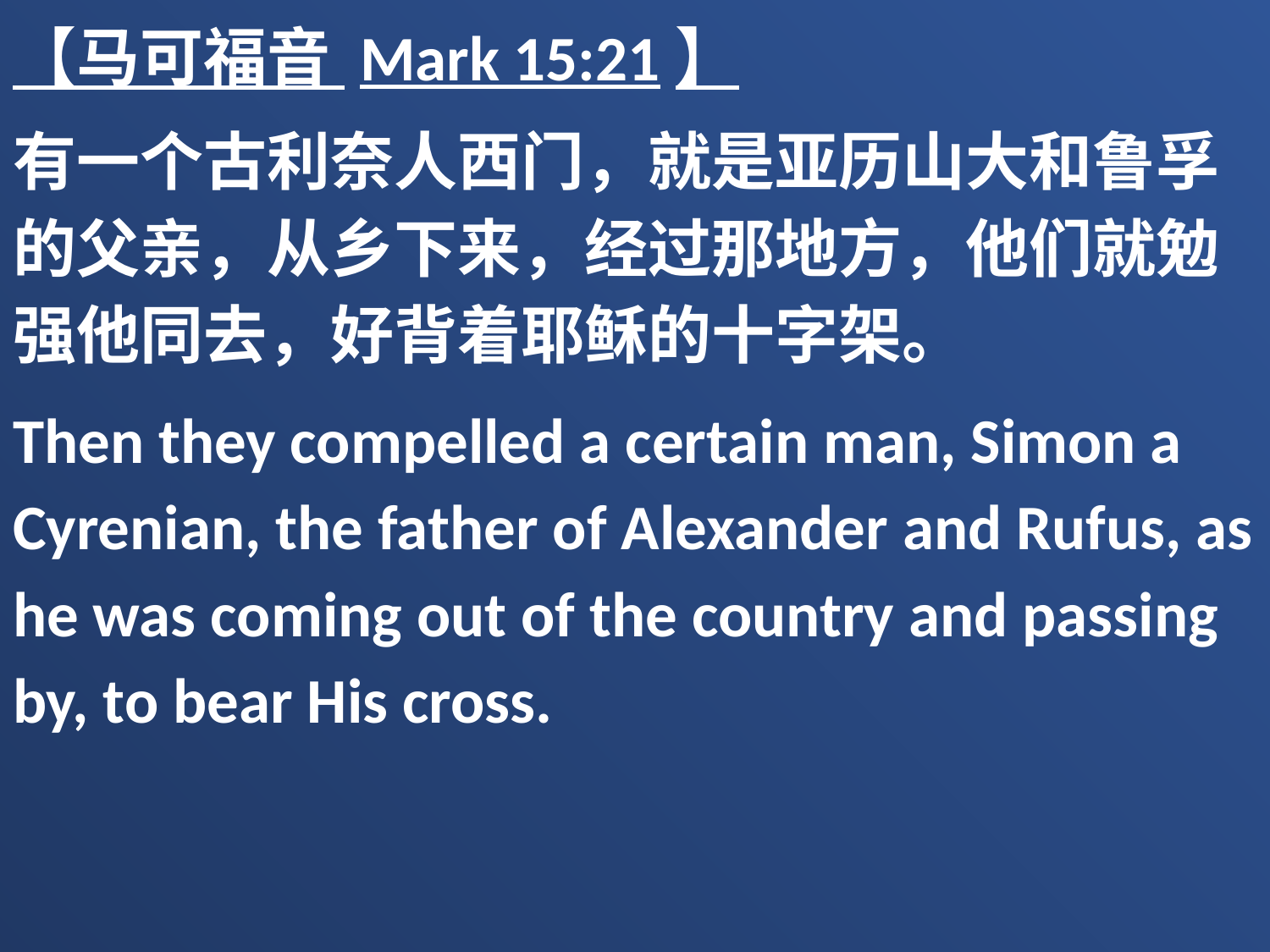

【马可福音 Mark 15:21】
有一个古利奈人西门，就是亚历山大和鲁孚的父亲，从乡下来，经过那地方，他们就勉强他同去，好背着耶稣的十字架。
Then they compelled a certain man, Simon a Cyrenian, the father of Alexander and Rufus, as he was coming out of the country and passing by, to bear His cross.